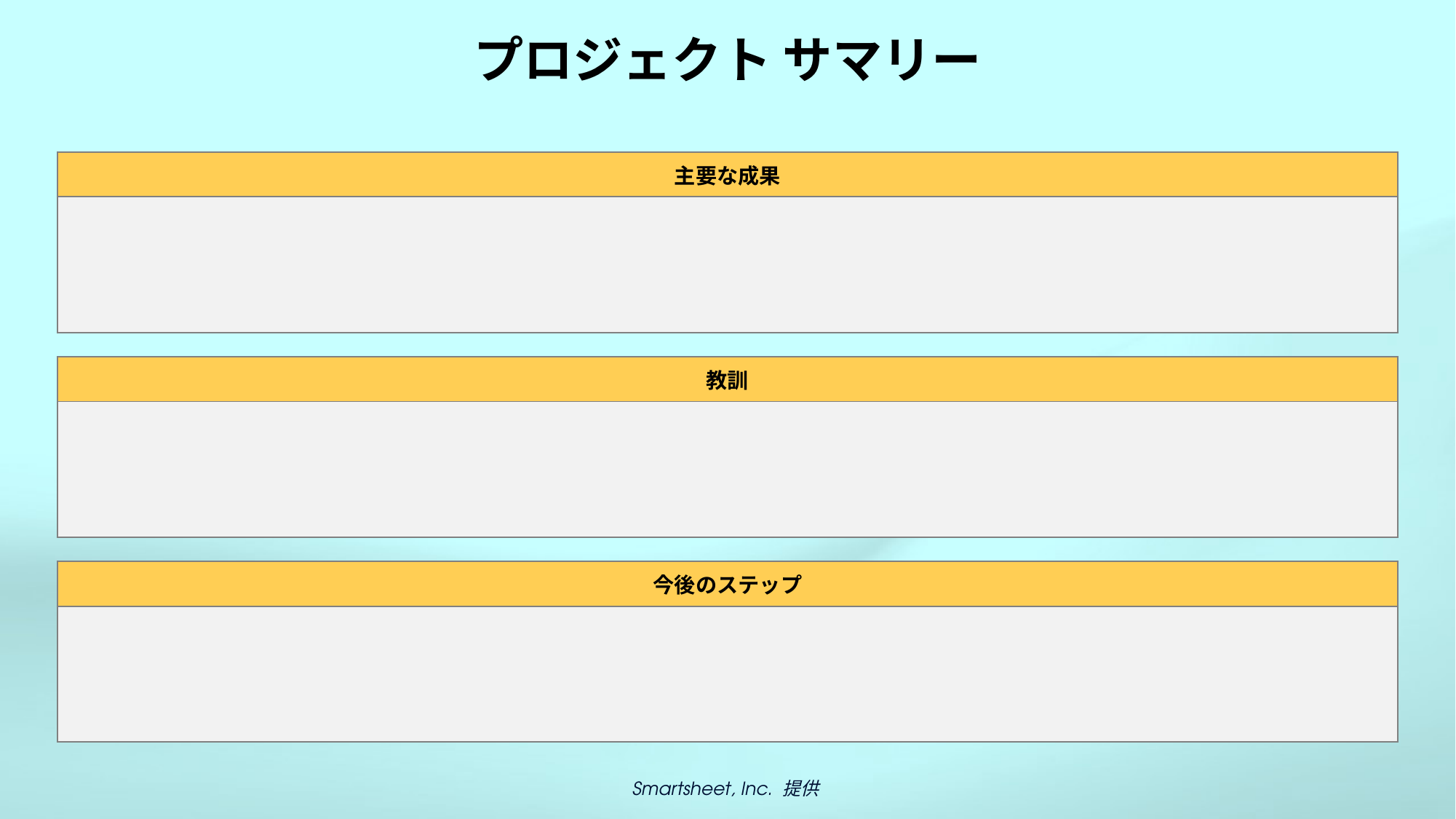

# プロジェクト サマリー
| 主要な成果 |
| --- |
|  |
| 教訓 |
| --- |
|  |
| 今後のステップ |
| --- |
|  |
Smartsheet, Inc. 提供